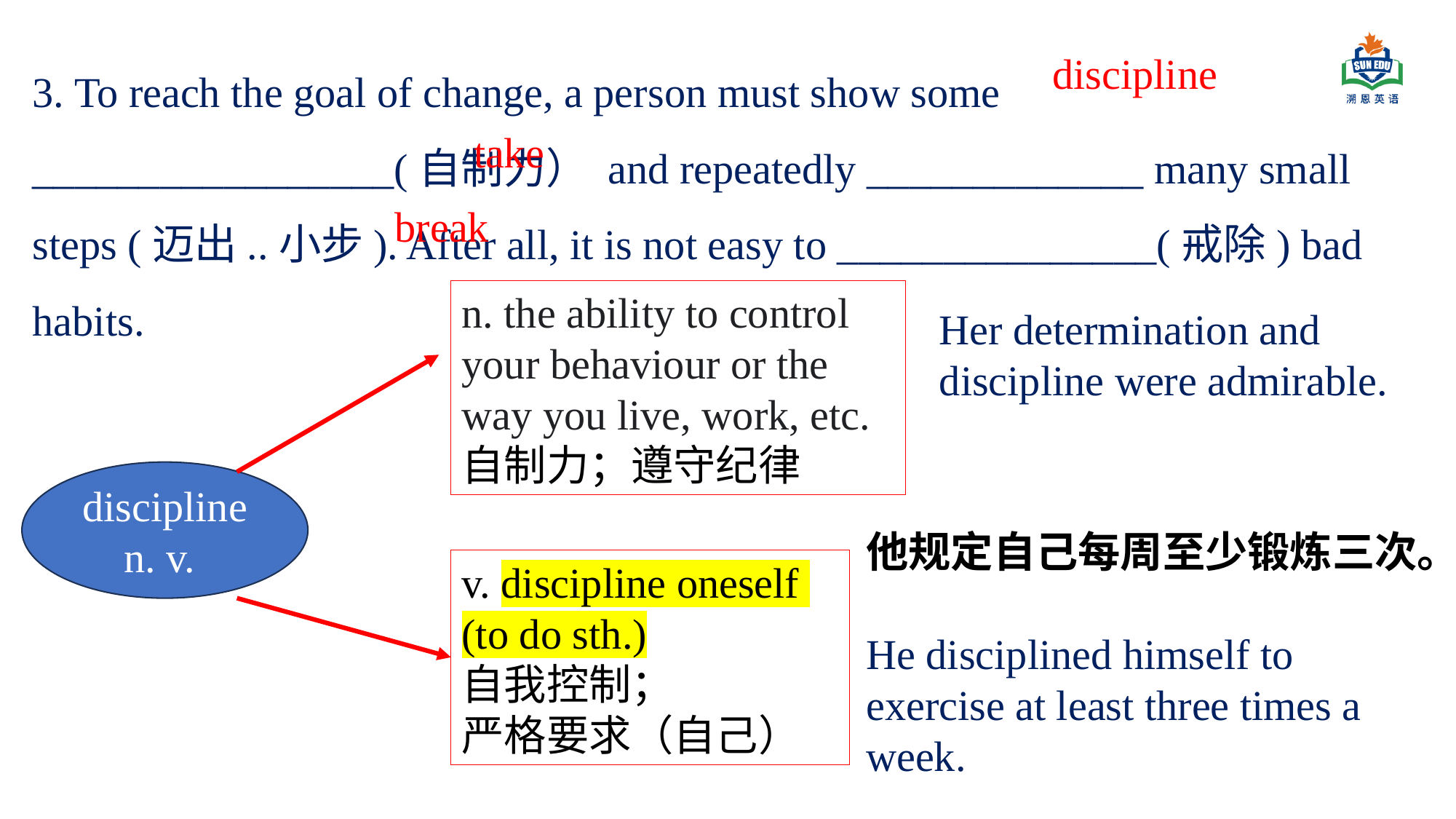

3. To reach the goal of change, a person must show some _________________(自制力） and repeatedly _____________ many small steps (迈出..小步). After all, it is not easy to _______________(戒除) bad habits.
discipline
take
break
n. the ability to control your behaviour or the way you live, work, etc.自制力；遵守纪律
Her determination and discipline were admirable.

discipline n. v.
他规定自己每周至少锻炼三次。
He disciplined himself to exercise at least three times a week.
v. discipline oneself
(to do sth.)
自我控制；
严格要求（自己）